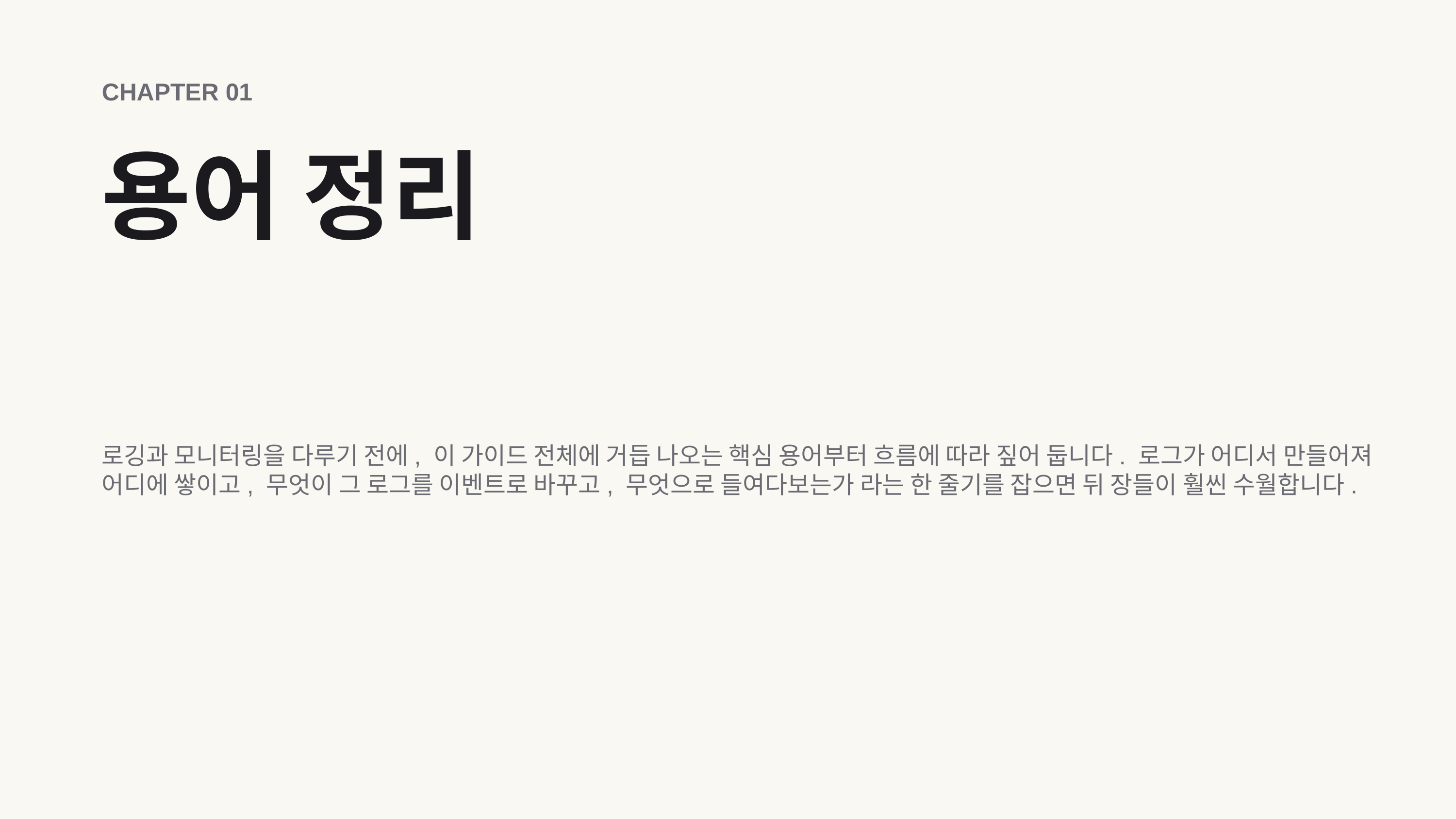

CHAPTER 01
용어 정리
로깅과 모니터링을 다루기 전에, 이 가이드 전체에 거듭 나오는 핵심 용어부터 흐름에 따라 짚어 둡니다. 로그가 어디서 만들어져 어디에 쌓이고, 무엇이 그 로그를 이벤트로 바꾸고, 무엇으로 들여다보는가 라는 한 줄기를 잡으면 뒤 장들이 훨씬 수월합니다.